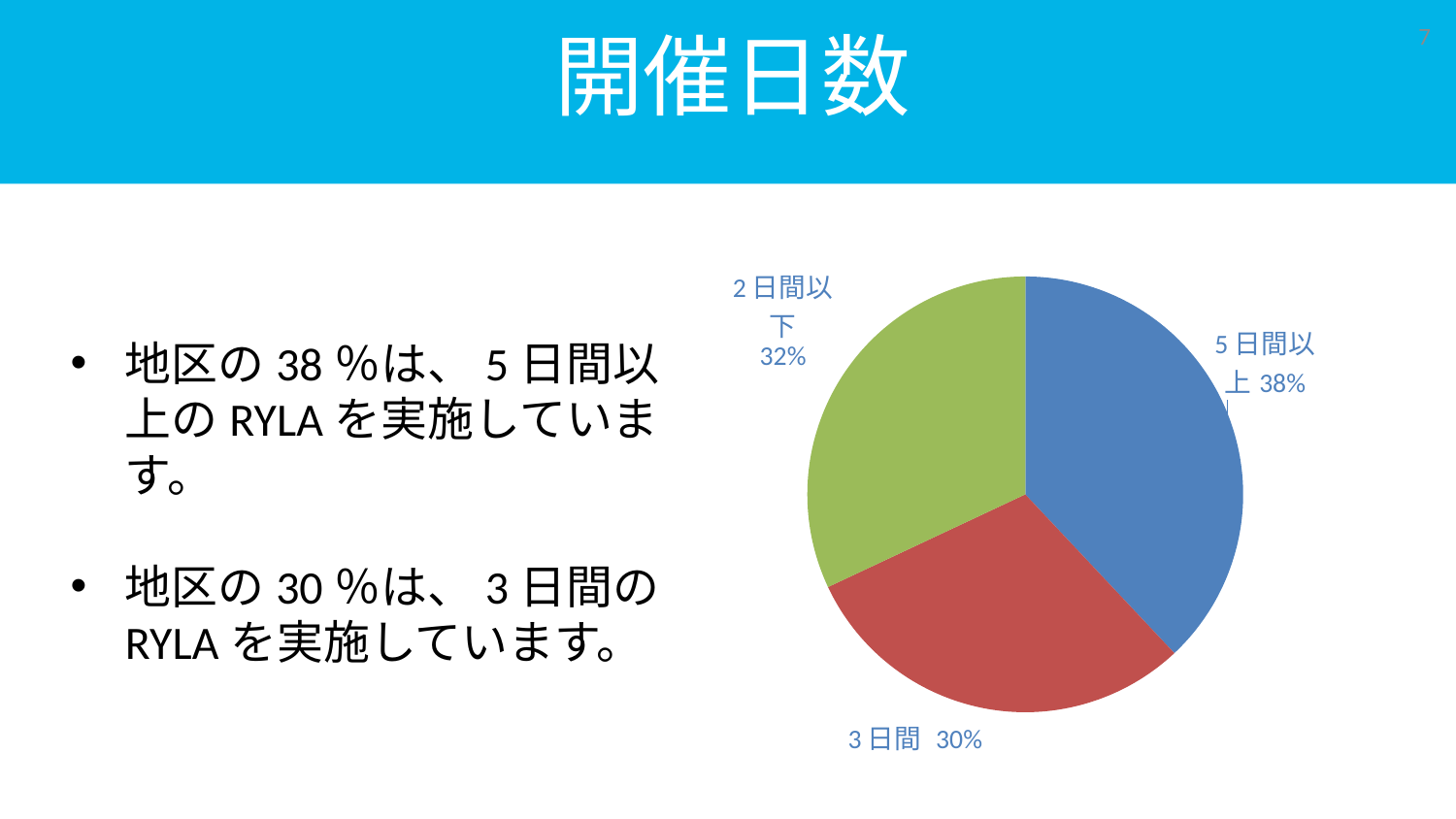

# 開催日数
7

### Chart

| Category | Column1 |
|---|---|
| 5 days or more | 38.0 |
| 3 days in length | 30.0 |
| Other | 32.0 |
地区の38％は、5日間以上のRYLAを実施しています。

地区の30％は、3日間のRYLAを実施しています。